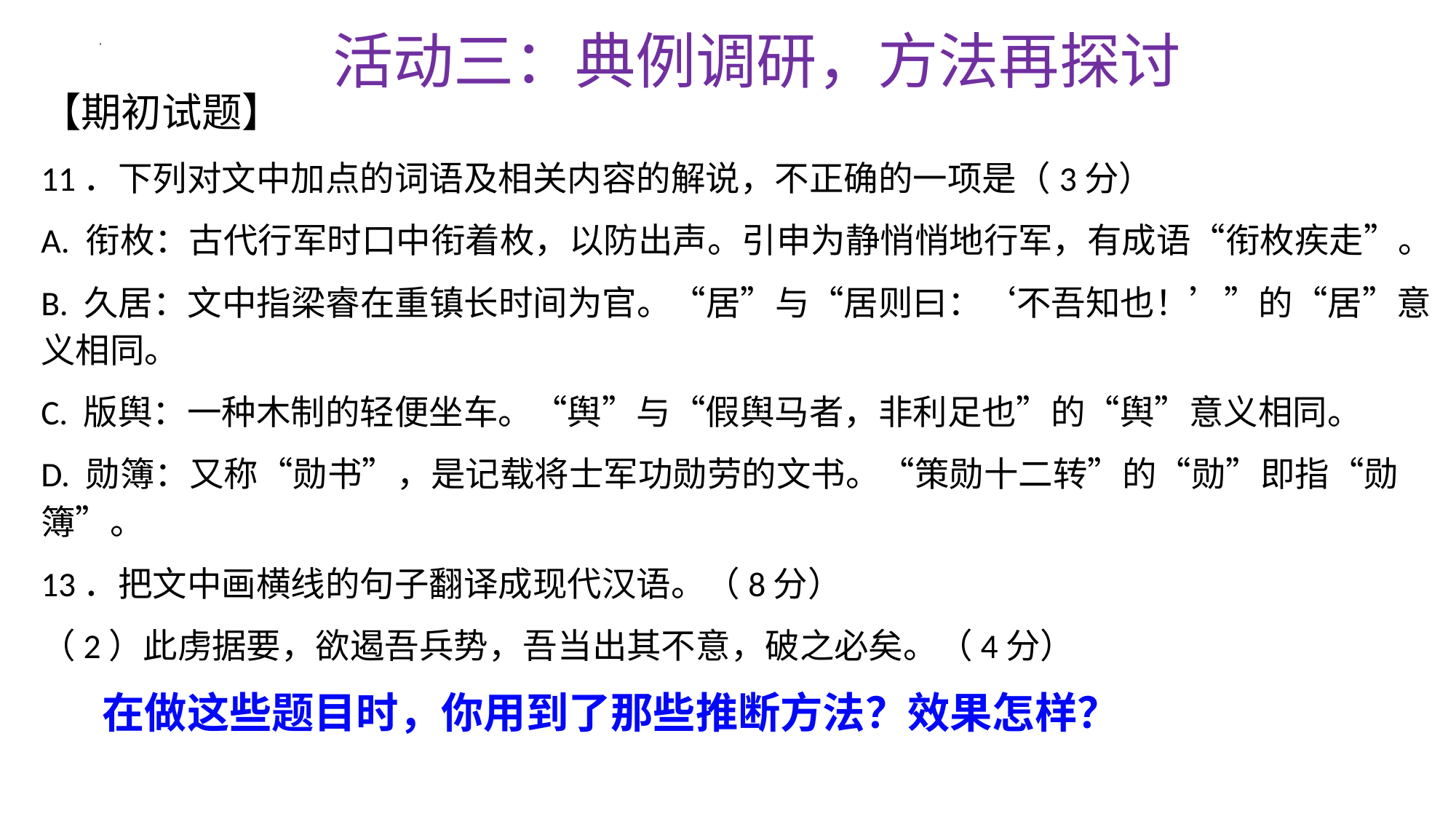

活动三：典例调研，方法再探讨
【期初试题】
11．下列对文中加点的词语及相关内容的解说，不正确的一项是（3分）
A. 衔枚：古代行军时口中衔着枚，以防出声。引申为静悄悄地行军，有成语“衔枚疾走”。
B. 久居：文中指梁睿在重镇长时间为官。“居”与“居则曰：‘不吾知也！’”的“居”意义相同。
C. 版舆：一种木制的轻便坐车。“舆”与“假舆马者，非利足也”的“舆”意义相同。
D. 勋簿：又称“勋书”，是记载将士军功勋劳的文书。“策勋十二转”的“勋”即指“勋簿”。
13．把文中画横线的句子翻译成现代汉语。（8分）
（2）此虏据要，欲遏吾兵势，吾当出其不意，破之必矣。（4分）
在做这些题目时，你用到了那些推断方法？效果怎样？